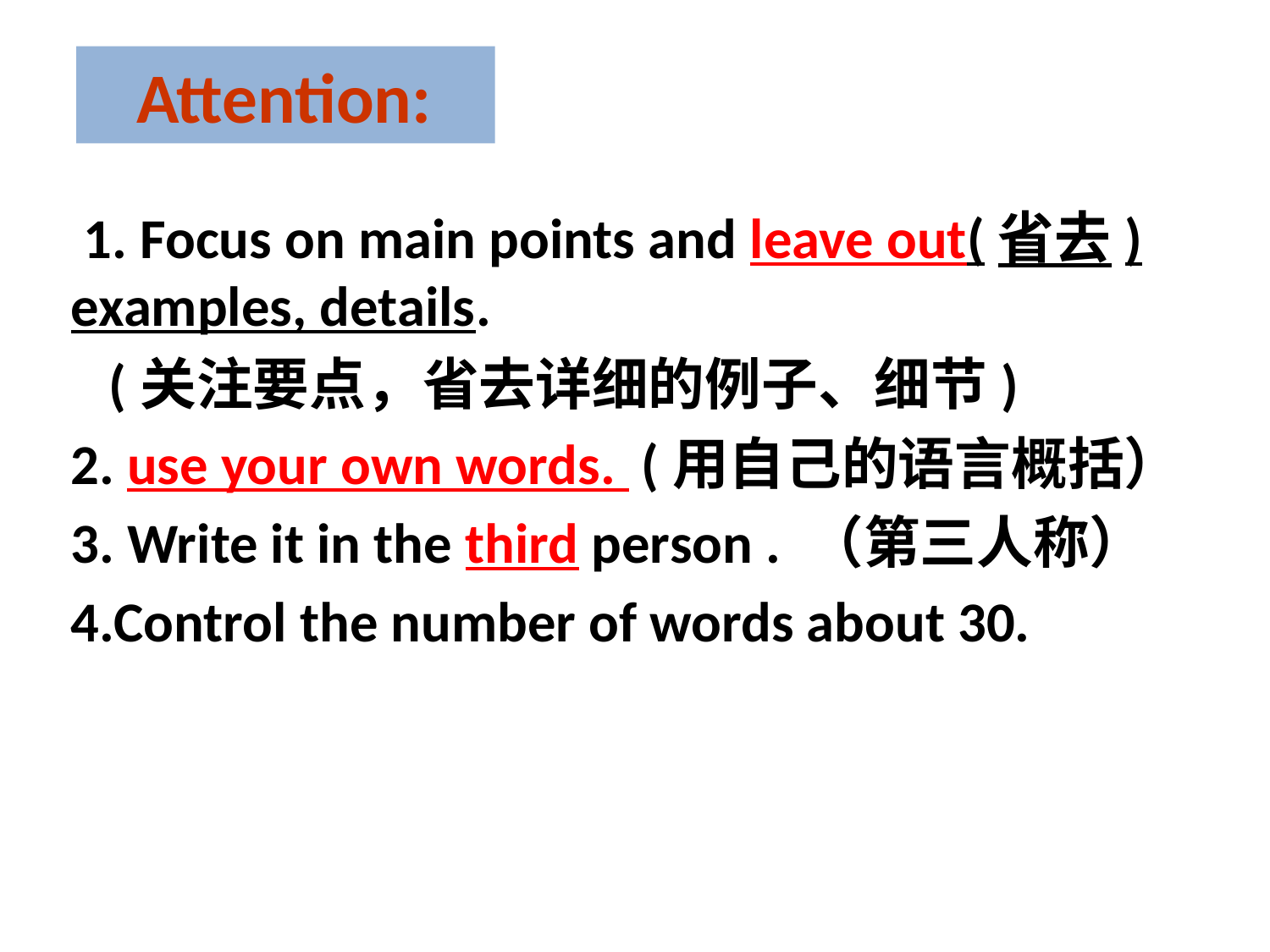

Attention:

      1. Focus on main points and leave out(省去) examples, details.
        (关注要点，省去详细的例子、细节)
     2. use your own words.  (用自己的语言概括）
     3. Write it in the third person . （第三人称）
     4.Control the number of words about 30.